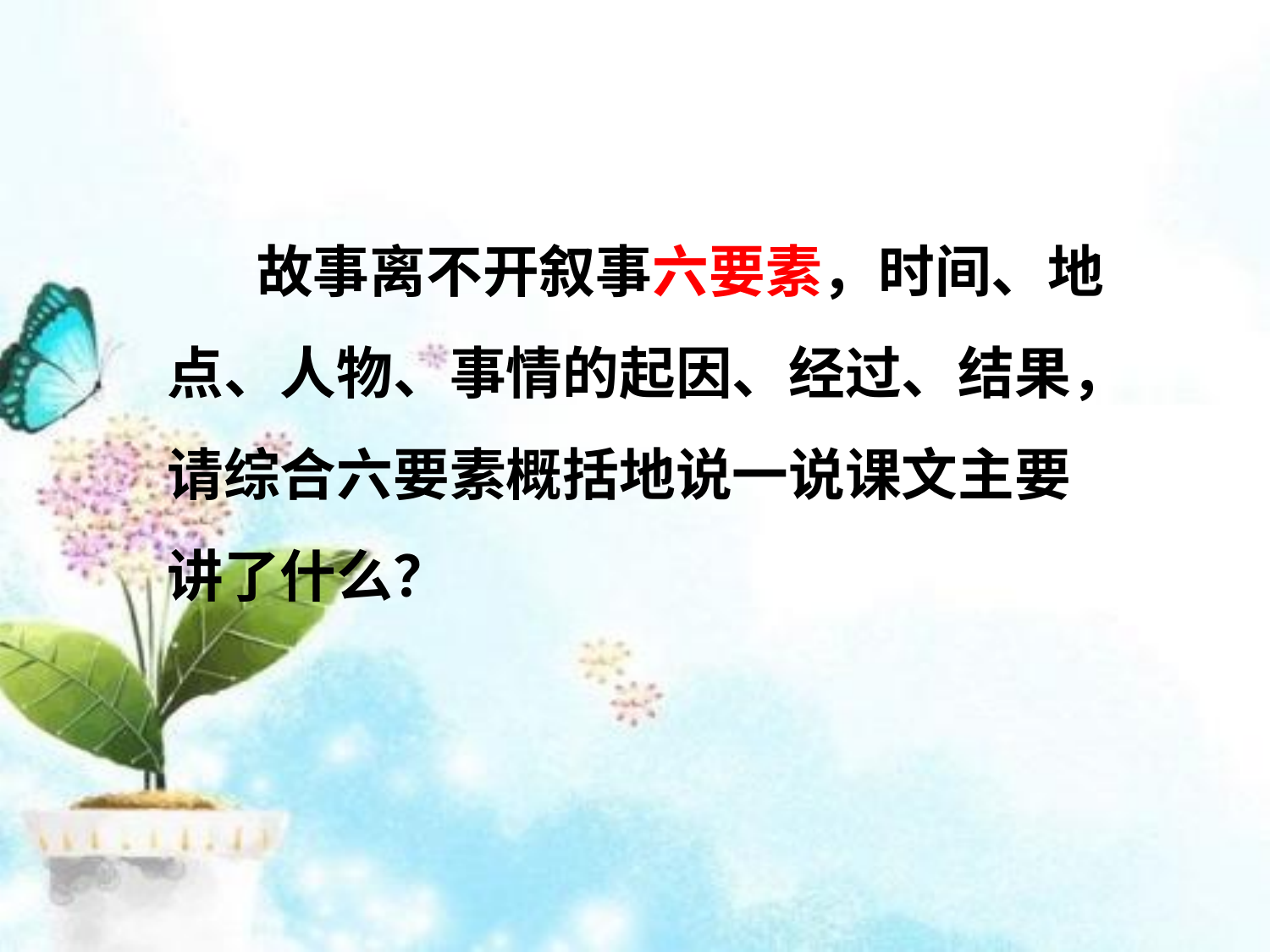

故事离不开叙事六要素，时间、地点、人物、事情的起因、经过、结果，请综合六要素概括地说一说课文主要讲了什么？